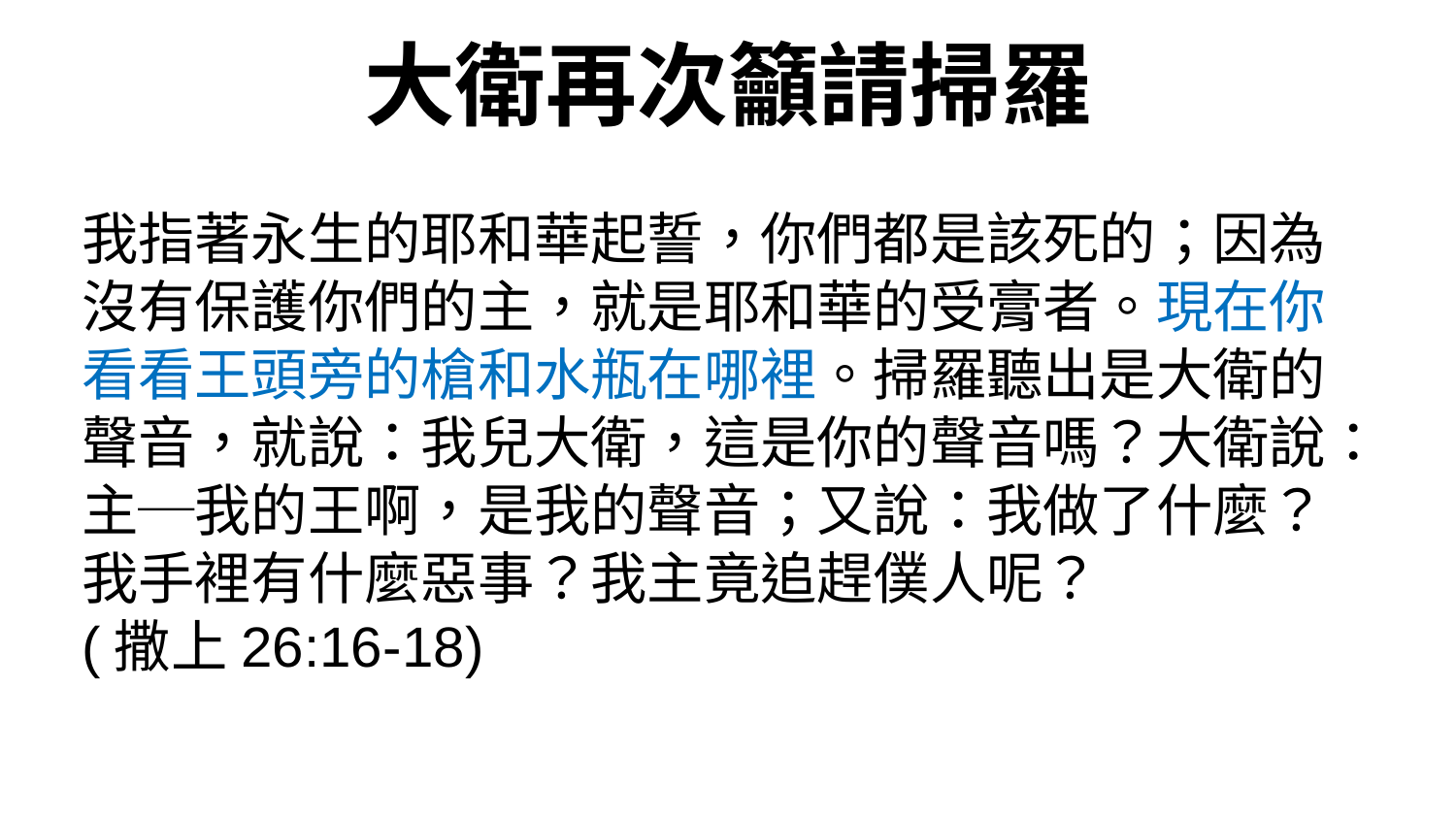

大衛再次籲請掃羅
我指著永生的耶和華起誓，你們都是該死的；因為沒有保護你們的主，就是耶和華的受膏者。現在你看看王頭旁的槍和水瓶在哪裡。掃羅聽出是大衛的聲音，就說：我兒大衛，這是你的聲音嗎？大衛說：主─我的王啊，是我的聲音；又說：我做了什麼？我手裡有什麼惡事？我主竟追趕僕人呢？
(撒上26:16-18)